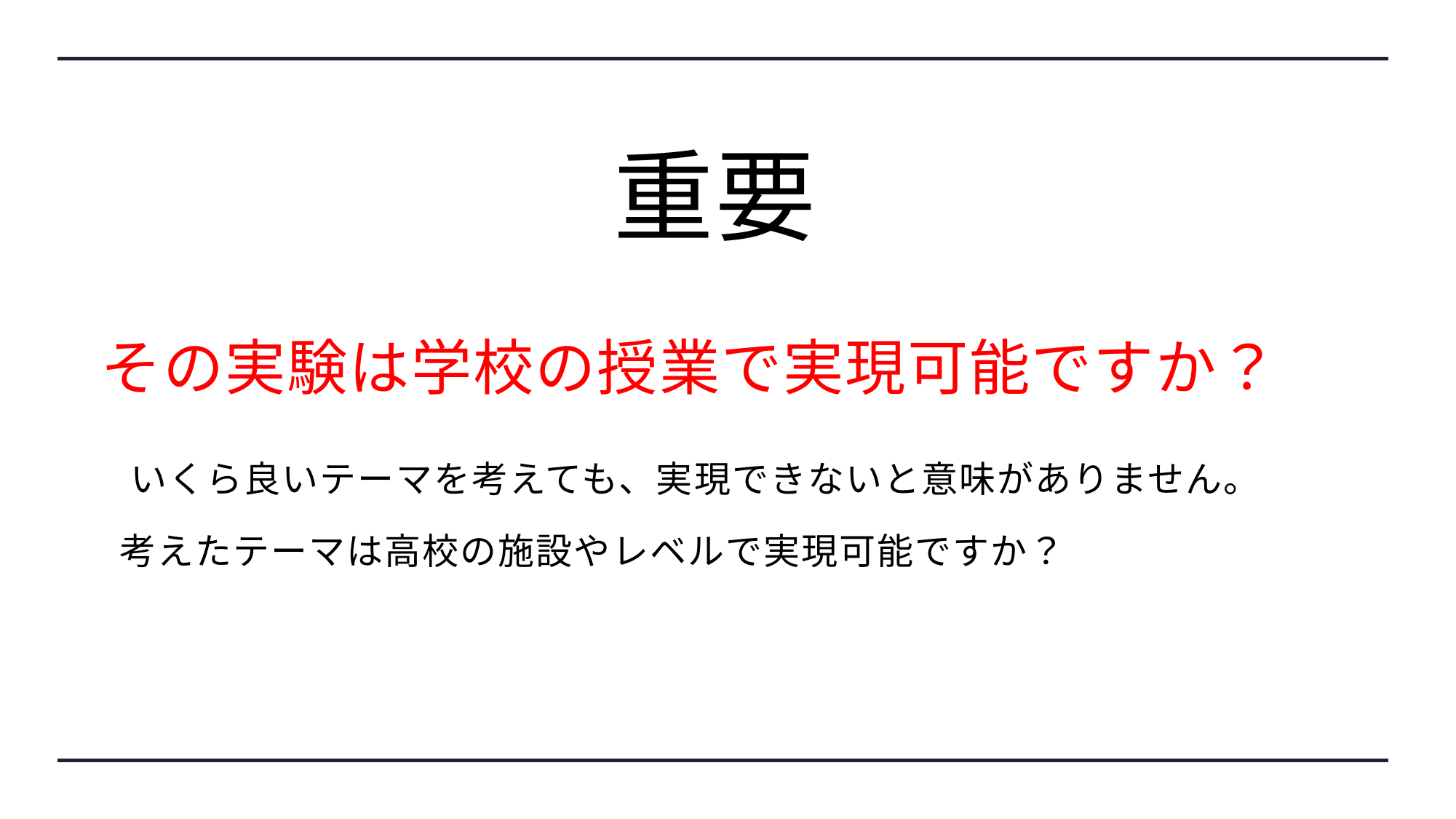

# 重要
その実験は学校の授業で実現可能ですか？
 いくら良いテーマを考えても、実現できないと意味がありません。
 考えたテーマは高校の施設やレベルで実現可能ですか？